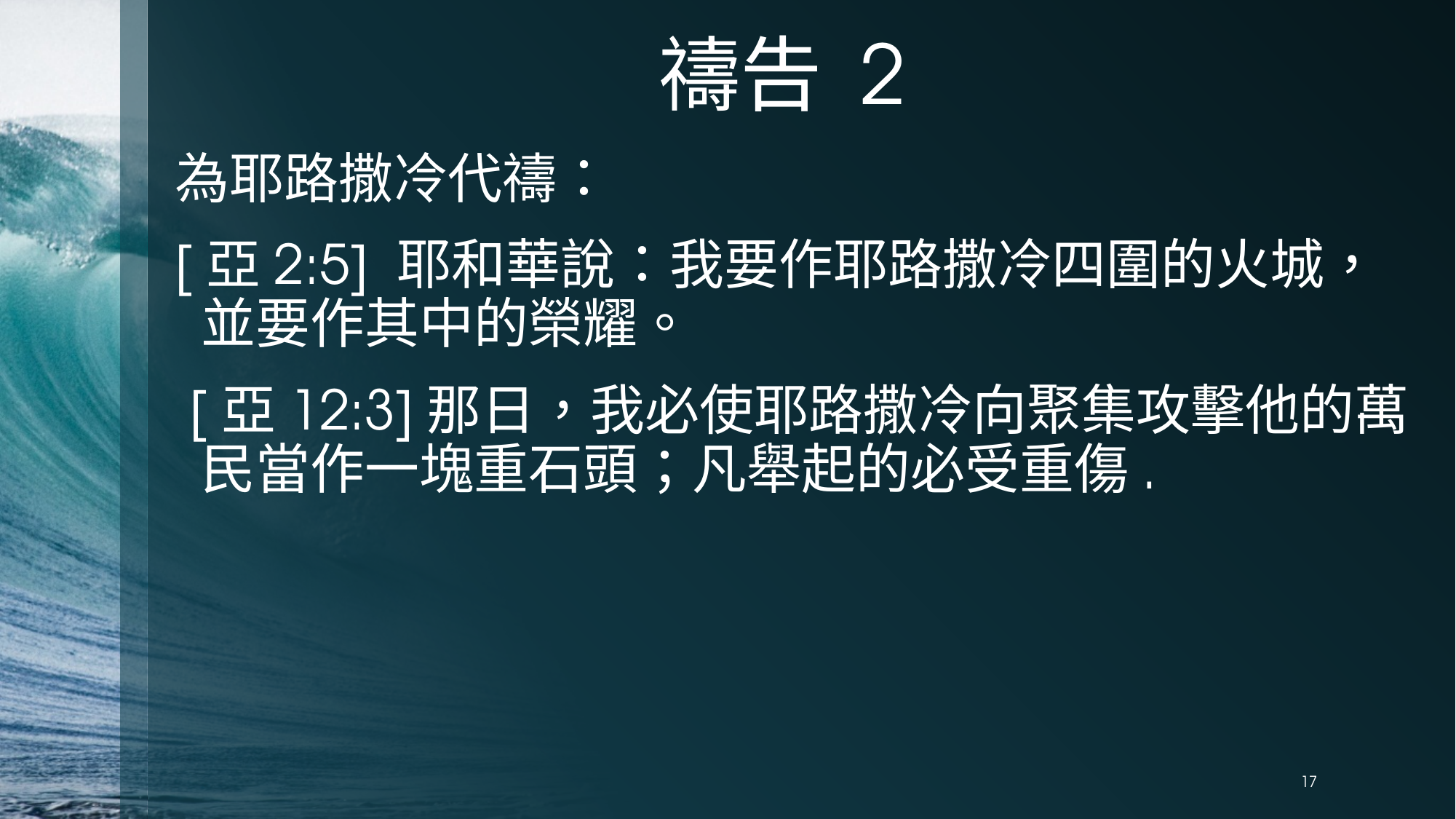

# 禱告 2
為耶路撒冷代禱：
[亞2:5] 耶和華說：我要作耶路撒冷四圍的火城，並要作其中的榮耀。
 [亞12:3]那日，我必使耶路撒冷向聚集攻擊他的萬民當作一塊重石頭；凡舉起的必受重傷.

17